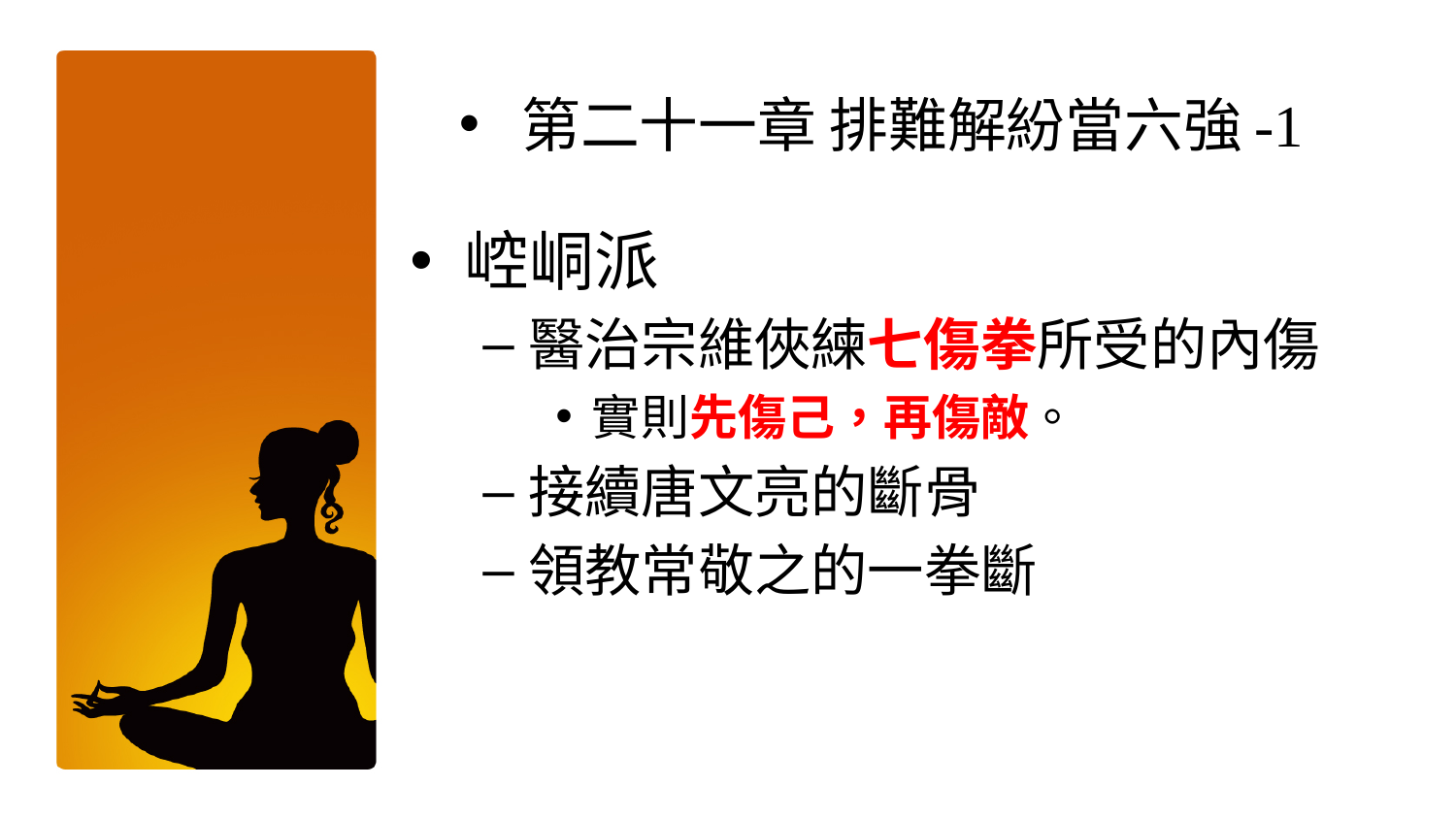

第二十一章 排難解紛當六強-1
崆峒派
醫治宗維俠練七傷拳所受的內傷
實則先傷己，再傷敵。
接續唐文亮的斷骨
領教常敬之的一拳斷